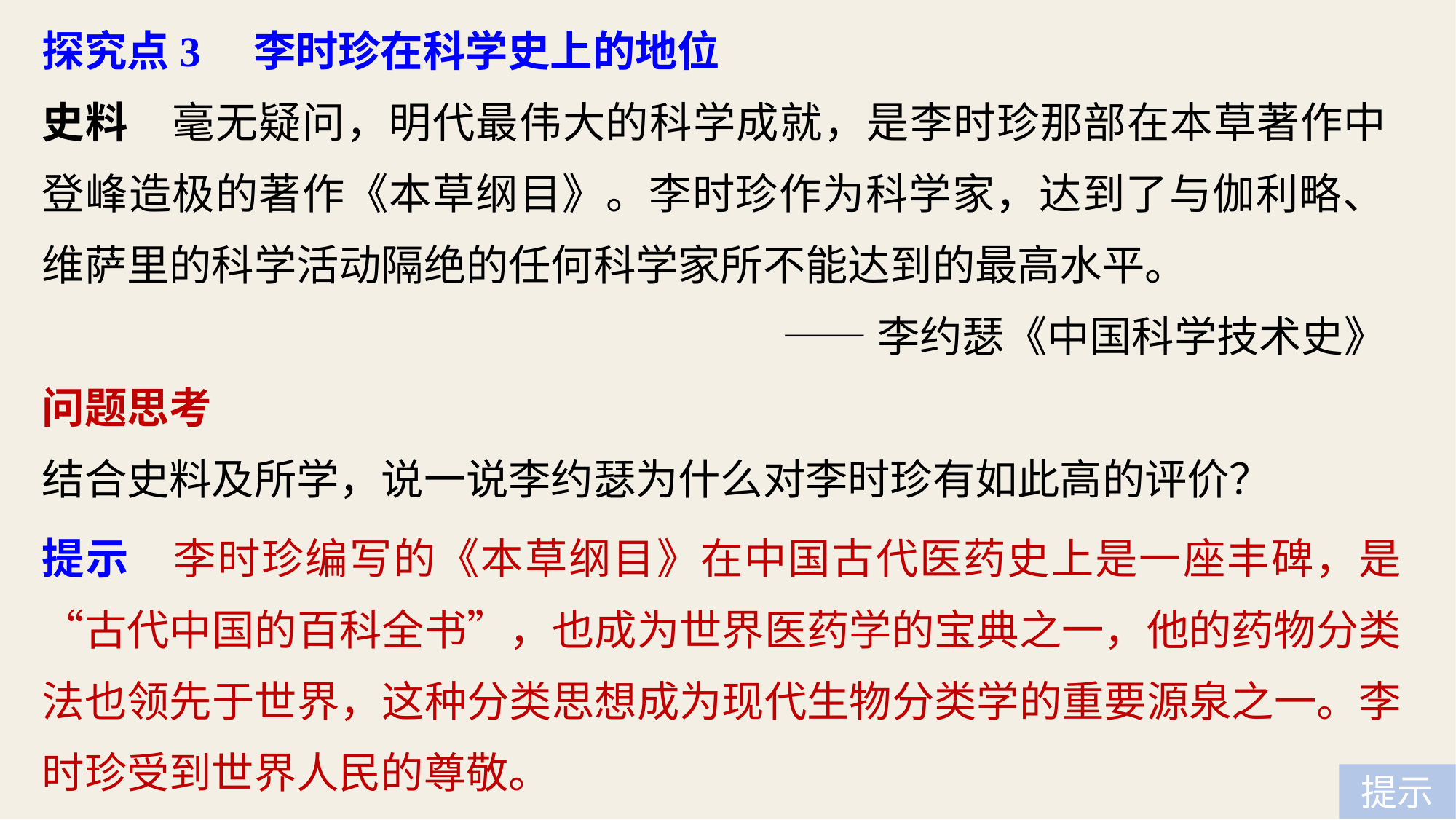

探究点3　李时珍在科学史上的地位
史料　毫无疑问，明代最伟大的科学成就，是李时珍那部在本草著作中登峰造极的著作《本草纲目》。李时珍作为科学家，达到了与伽利略、维萨里的科学活动隔绝的任何科学家所不能达到的最高水平。
——李约瑟《中国科学技术史》
问题思考
结合史料及所学，说一说李约瑟为什么对李时珍有如此高的评价？
提示　李时珍编写的《本草纲目》在中国古代医药史上是一座丰碑，是“古代中国的百科全书”，也成为世界医药学的宝典之一，他的药物分类法也领先于世界，这种分类思想成为现代生物分类学的重要源泉之一。李时珍受到世界人民的尊敬。
提示